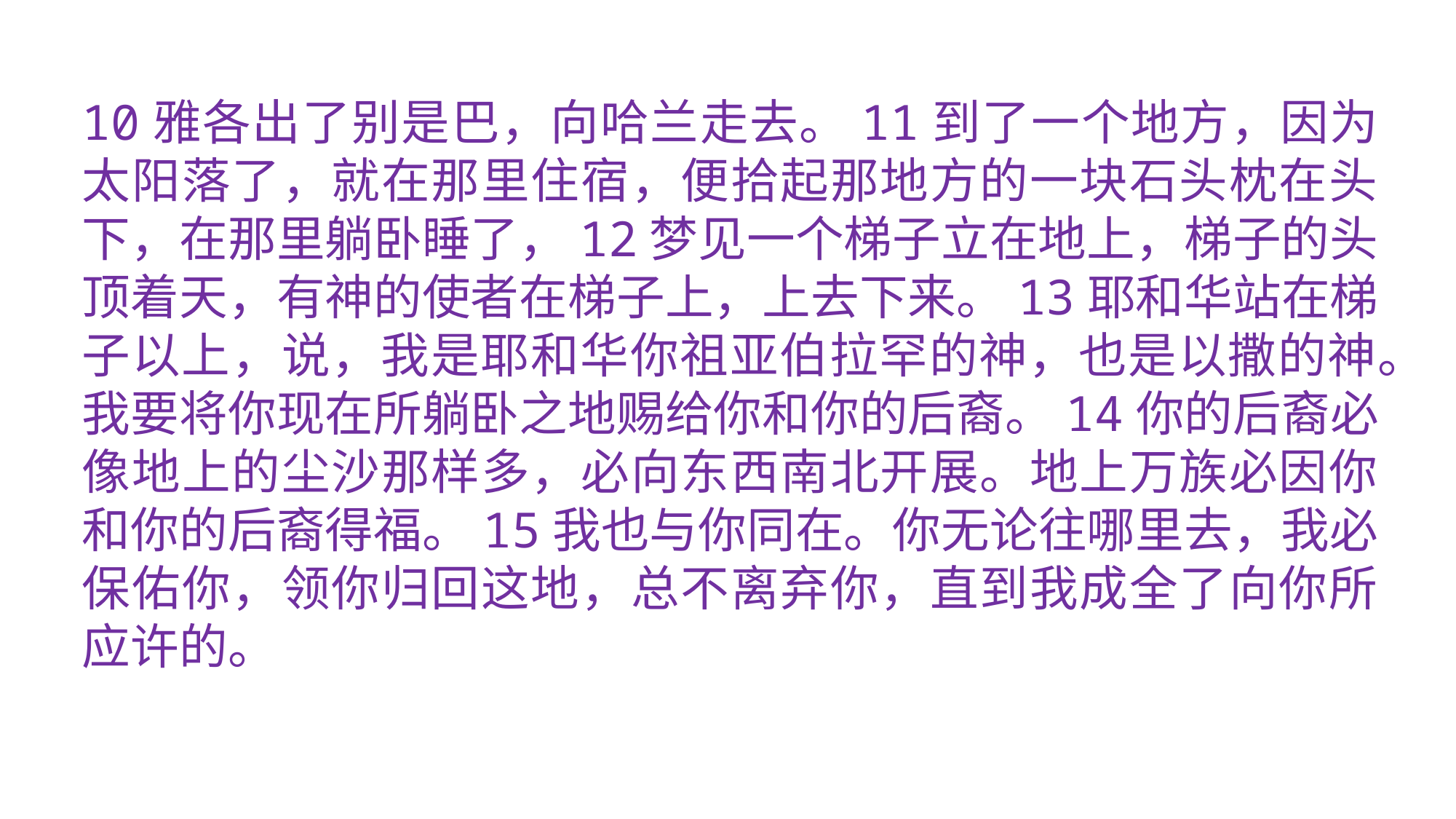

10雅各出了别是巴，向哈兰走去。11到了一个地方，因为太阳落了，就在那里住宿，便拾起那地方的一块石头枕在头下，在那里躺卧睡了，12梦见一个梯子立在地上，梯子的头顶着天，有神的使者在梯子上，上去下来。13耶和华站在梯子以上，说，我是耶和华你祖亚伯拉罕的神，也是以撒的神。我要将你现在所躺卧之地赐给你和你的后裔。14你的后裔必像地上的尘沙那样多，必向东西南北开展。地上万族必因你和你的后裔得福。15我也与你同在。你无论往哪里去，我必保佑你，领你归回这地，总不离弃你，直到我成全了向你所应许的。